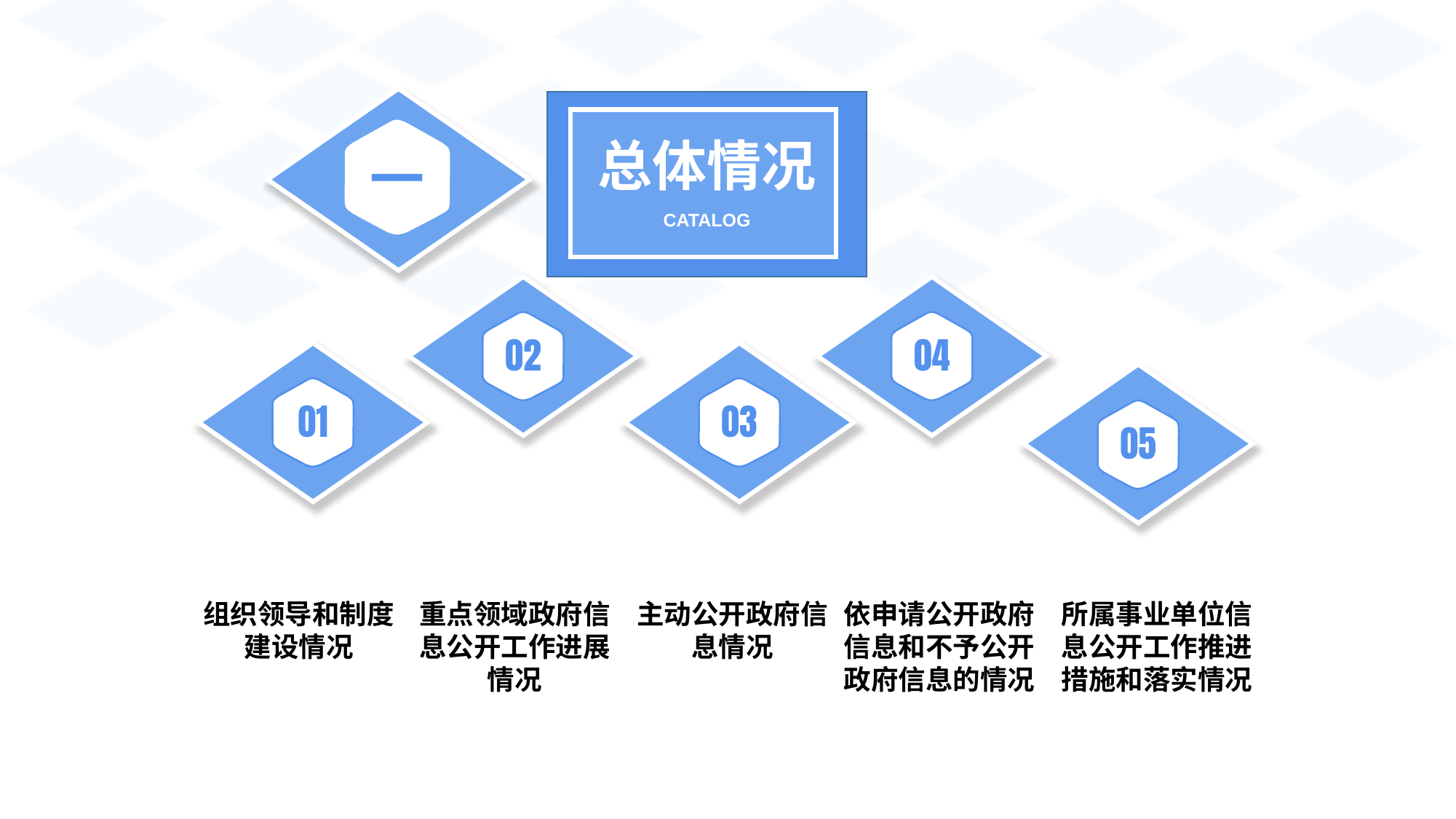

总体情况
CATALOG
一

02

04

01

03

05
组织领导和制度建设情况
重点领域政府信息公开工作进展情况
主动公开政府信息情况
依申请公开政府信息和不予公开政府信息的情况
所属事业单位信息公开工作推进措施和落实情况